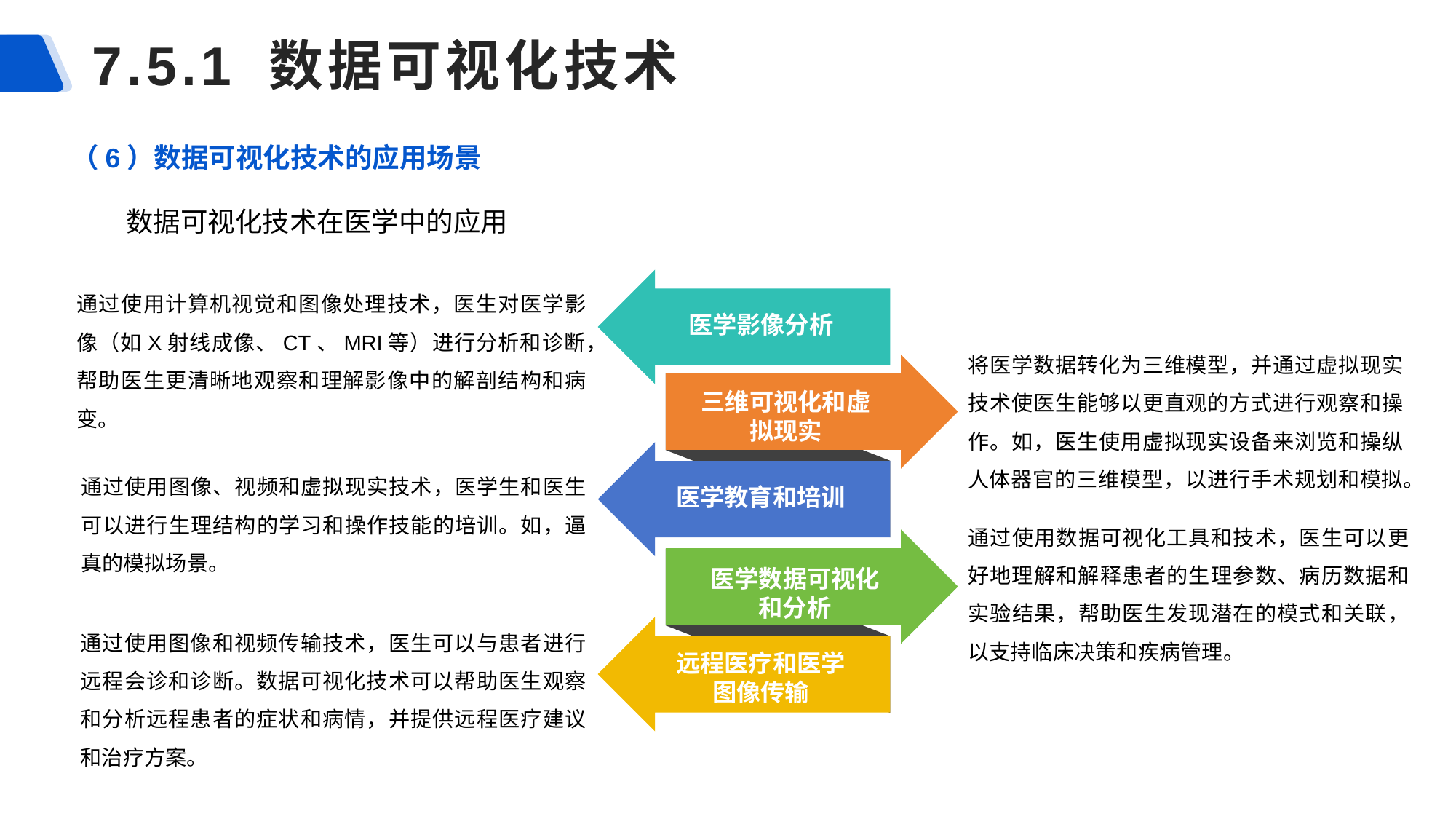

# 7.5.1 数据可视化技术
（6）数据可视化技术的应用场景
数据可视化技术在医学中的应用

医学影像分析
通过使用计算机视觉和图像处理技术，医生对医学影像（如X射线成像、CT、MRI等）进行分析和诊断，帮助医生更清晰地观察和理解影像中的解剖结构和病变。
将医学数据转化为三维模型，并通过虚拟现实技术使医生能够以更直观的方式进行观察和操作。如，医生使用虚拟现实设备来浏览和操纵人体器官的三维模型，以进行手术规划和模拟。

三维可视化和虚拟现实

医学教育和培训
通过使用图像、视频和虚拟现实技术，医学生和医生可以进行生理结构的学习和操作技能的培训。如，逼真的模拟场景。
通过使用数据可视化工具和技术，医生可以更好地理解和解释患者的生理参数、病历数据和实验结果，帮助医生发现潜在的模式和关联，以支持临床决策和疾病管理。

医学数据可视化和分析
通过使用图像和视频传输技术，医生可以与患者进行远程会诊和诊断。数据可视化技术可以帮助医生观察和分析远程患者的症状和病情，并提供远程医疗建议和治疗方案。

远程医疗和医学图像传输